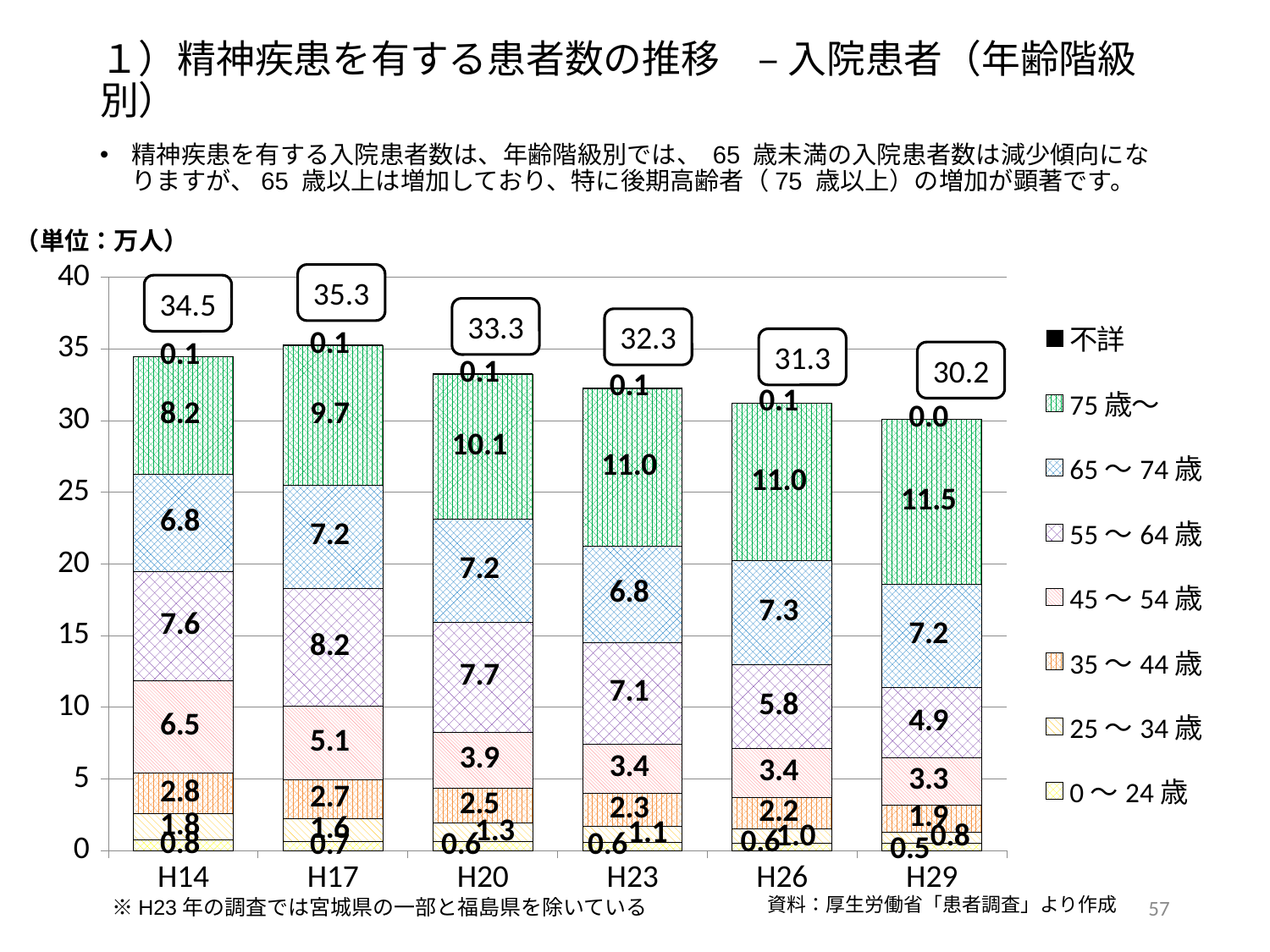

１）精神疾患を有する患者数の推移　– 入院患者（年齢階級別）
精神疾患を有する入院患者数は、年齢階級別では、 65 歳未満の入院患者数は減少傾向になりますが、65 歳以上は増加しており、特に後期高齢者（75 歳以上）の増加が顕著です。
（単位：万人）

### Chart

| Category | 0～24歳 | 25～34歳 | 35～44歳 | 45～54歳 | 55～64歳 | 65～74歳 | 75歳～ | 不詳 |
|---|---|---|---|---|---|---|---|---|
| H14 | 0.79 | 1.78 | 2.84 | 6.46 | 7.61 | 6.79 | 8.19 | 0.06 |
| H17 | 0.66 | 1.59 | 2.71 | 5.11 | 8.21 | 7.24 | 9.72 | 0.06 |
| H20 | 0.64 | 1.27 | 2.47 | 3.89 | 7.65 | 7.22 | 10.11 | 0.05 |
| H23 | 0.6 | 1.12 | 2.3 | 3.39 | 7.11 | 6.75 | 10.97 | 0.08 |
| H26 | 0.55 | 0.97 | 2.19 | 3.42 | 5.82 | 7.27 | 10.99 | 0.05 |
| H29 | 0.5 | 0.8 | 1.9 | 3.3 | 4.9 | 7.2 | 11.5 | 0.0 |
35.3
34.5
33.3
32.3
31.3
30.2
　※H23年の調査では宮城県の一部と福島県を除いている
57
資料：厚生労働省「患者調査」より作成